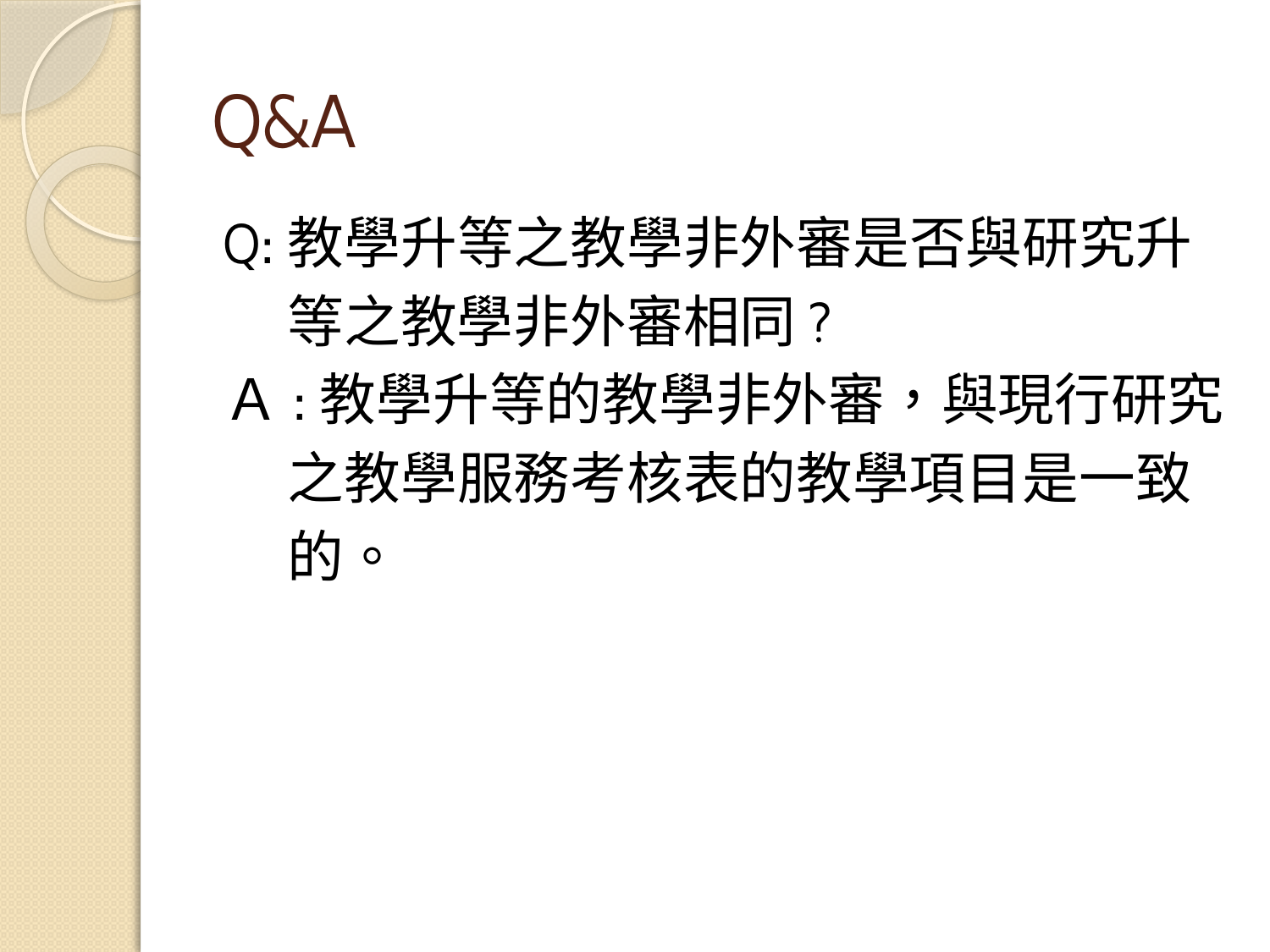

# Q&A
Q:教學升等之教學非外審是否與研究升
    等之教學非外審相同?
Ａ:教學升等的教學非外審，與現行研究
    之教學服務考核表的教學項目是一致
    的。